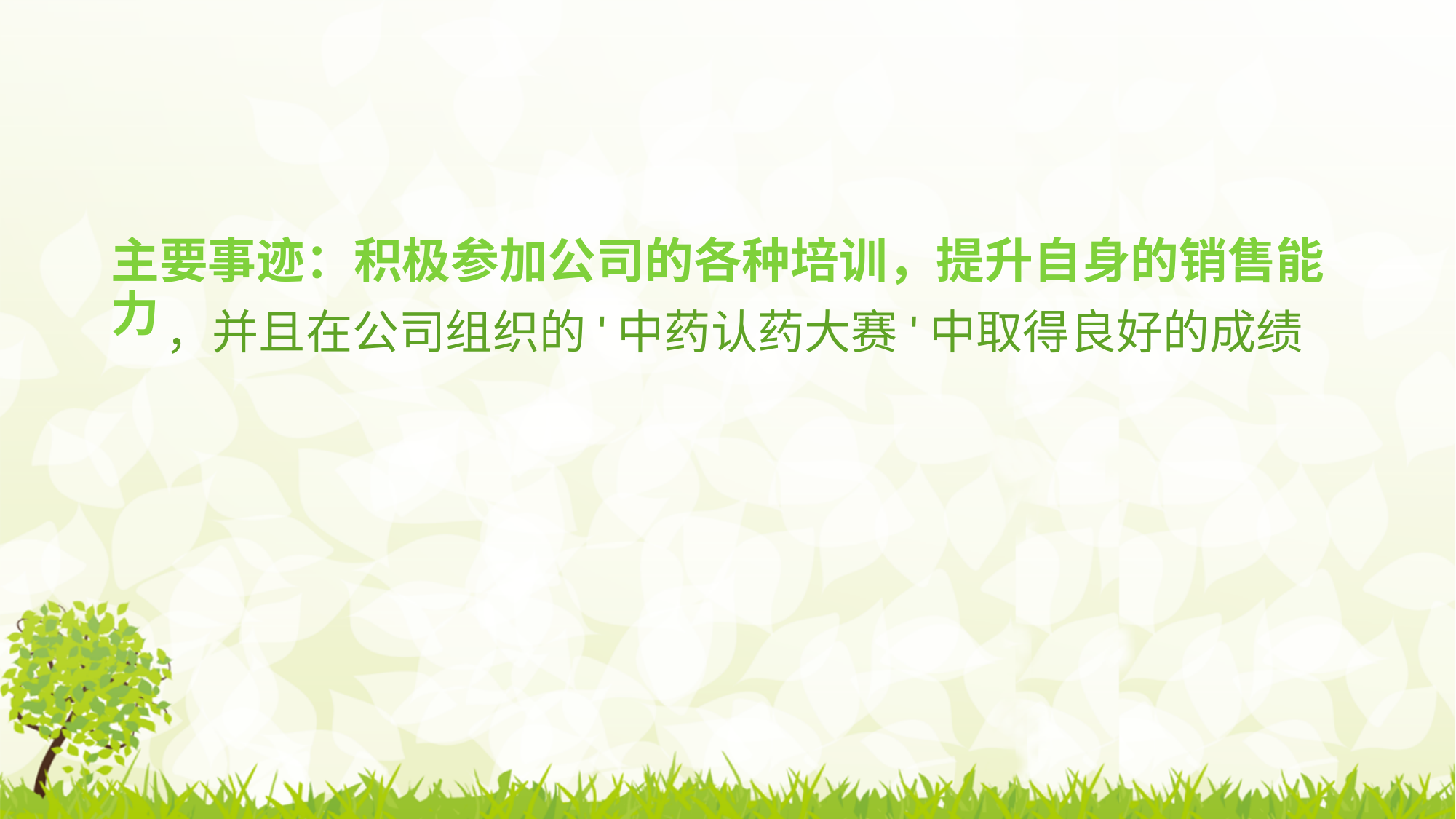

# 主要事迹：积极参加公司的各种培训，提升自身的销售能力

，并且在公司组织的'中药认药大赛'中取得良好的成绩